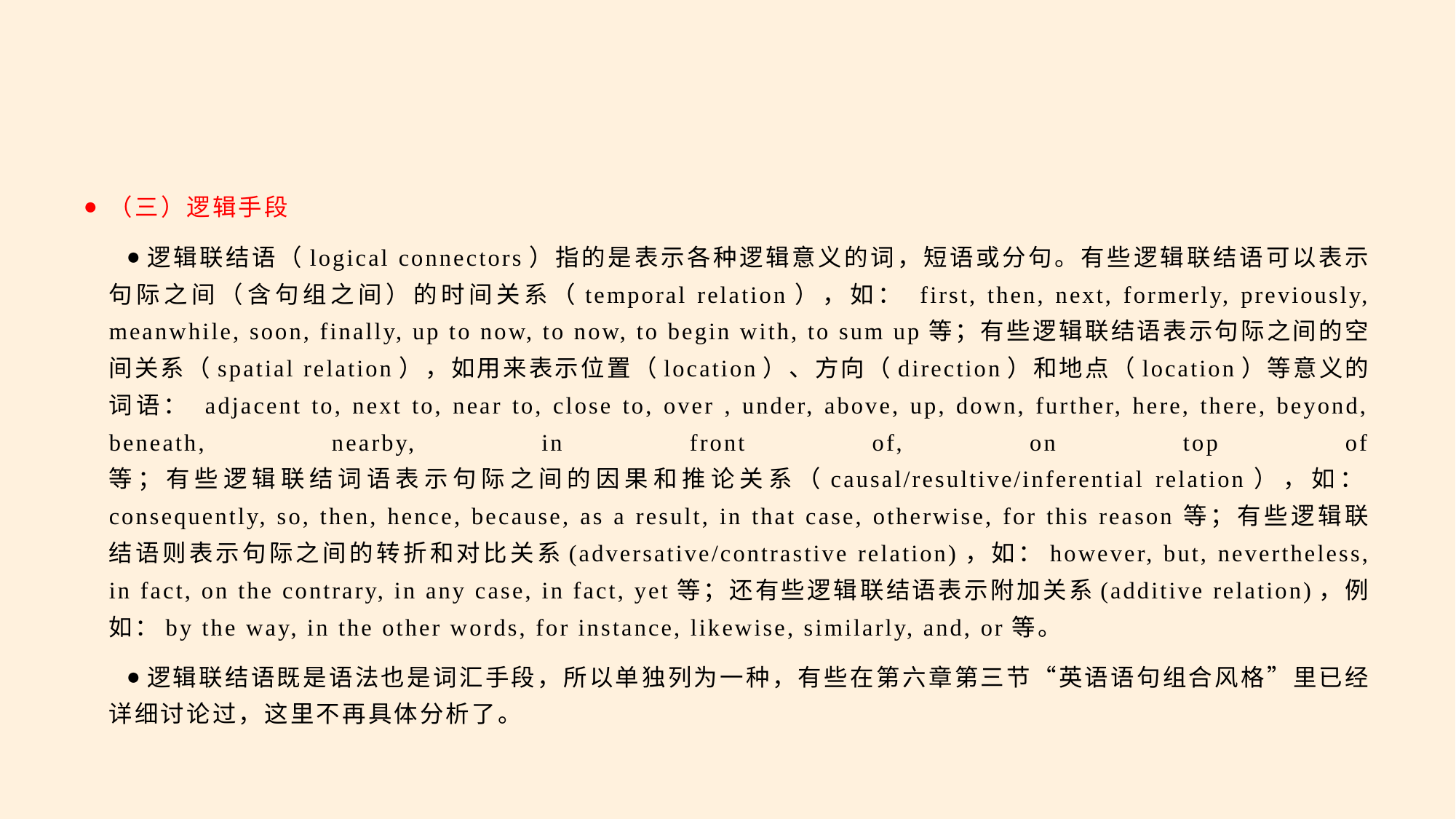

#
（三）逻辑手段
逻辑联结语（logical connectors）指的是表示各种逻辑意义的词，短语或分句。有些逻辑联结语可以表示句际之间（含句组之间）的时间关系（temporal relation），如： first, then, next, formerly, previously, meanwhile, soon, finally, up to now, to now, to begin with, to sum up等；有些逻辑联结语表示句际之间的空间关系（spatial relation），如用来表示位置（location）、方向（direction）和地点（location）等意义的词语： adjacent to, next to, near to, close to, over , under, above, up, down, further, here, there, beyond, beneath, nearby, in front of, on top of 等；有些逻辑联结词语表示句际之间的因果和推论关系（causal/resultive/inferential relation），如：consequently, so, then, hence, because, as a result, in that case, otherwise, for this reason等；有些逻辑联结语则表示句际之间的转折和对比关系(adversative/contrastive relation)，如：however, but, nevertheless, in fact, on the contrary, in any case, in fact, yet等；还有些逻辑联结语表示附加关系(additive relation)，例如：by the way, in the other words, for instance, likewise, similarly, and, or等。
逻辑联结语既是语法也是词汇手段，所以单独列为一种，有些在第六章第三节“英语语句组合风格”里已经详细讨论过，这里不再具体分析了。